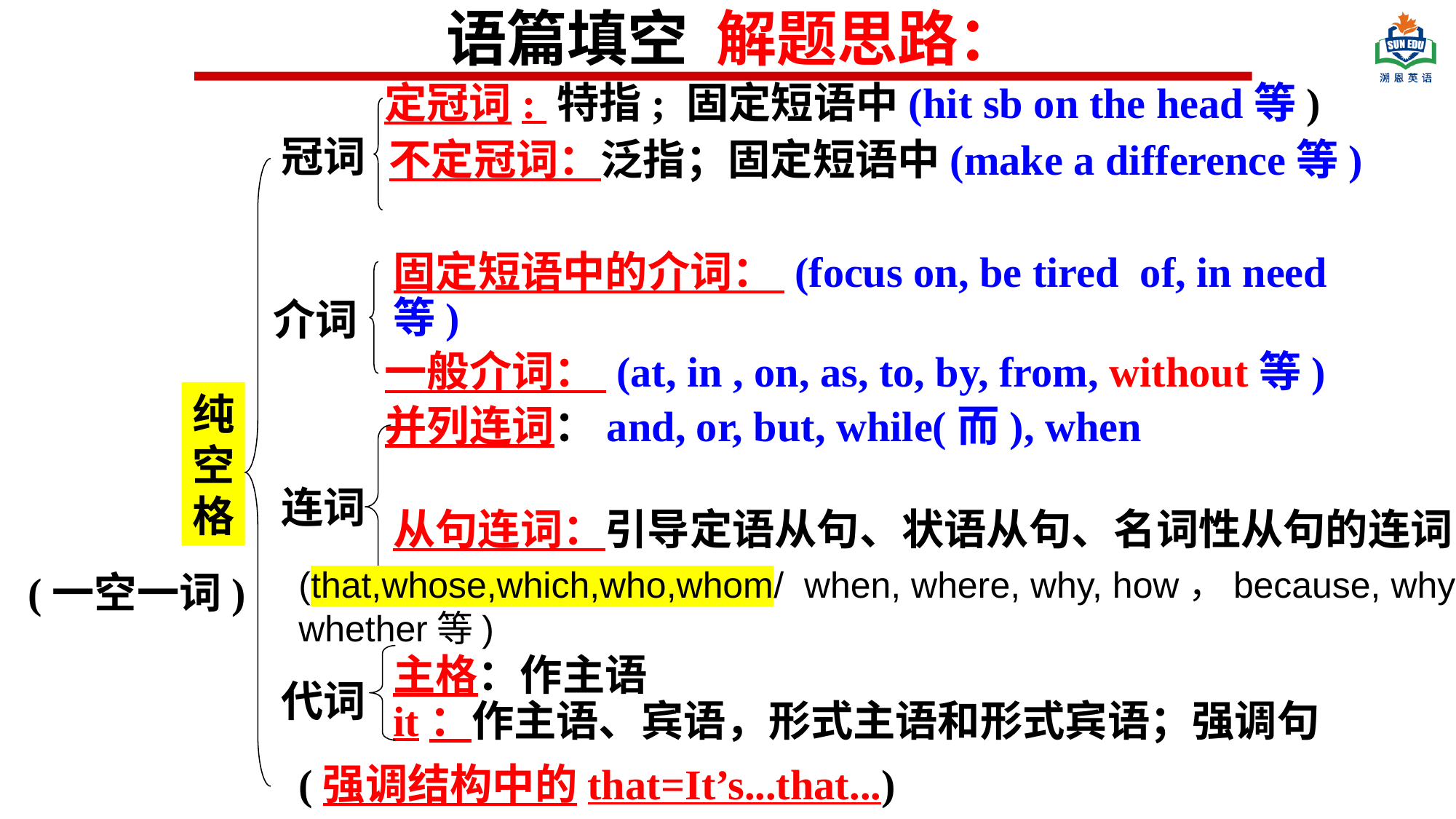

语篇填空  解题思路：
定冠词: 特指; 固定短语中(hit sb on the head等)

冠词
不定冠词：泛指；固定短语中(make a difference等)

固定短语中的介词： (focus on, be tired  of, in need等)

介词
一般介词： (at, in , on, as, to, by, from, without等)
纯
空
格
并列连词：and, or, but, while(而), when

连词
从句连词：引导定语从句、状语从句、名词性从句的连词

主格：作主语
it：作主语、宾语，形式主语和形式宾语；强调句
代词
(强调结构中的that=It’s...that...)

(that,whose,which,who,whom/  when, where, why, how，because, why
whether等)
(一空一词)